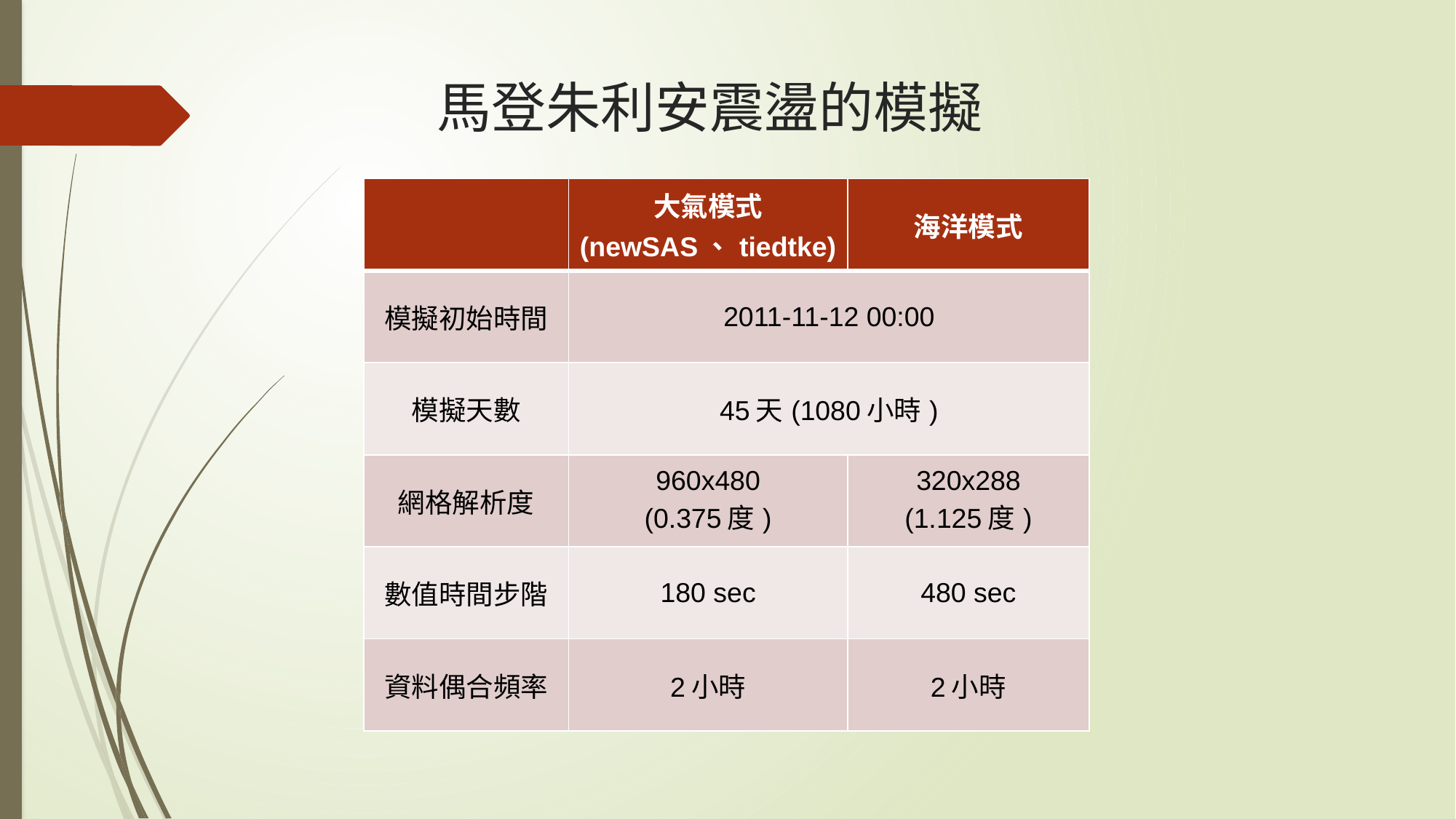

# 馬登朱利安震盪的模擬
|  | 大氣模式 (newSAS、tiedtke) | 海洋模式 |
| --- | --- | --- |
| 模擬初始時間 | 2011-11-12 00:00 |  |
| 模擬天數 | 45天(1080小時) |  |
| 網格解析度 | 960x480 (0.375度) | 320x288 (1.125度) |
| 數值時間步階 | 180 sec | 480 sec |
| 資料偶合頻率 | 2小時 | 2小時 |